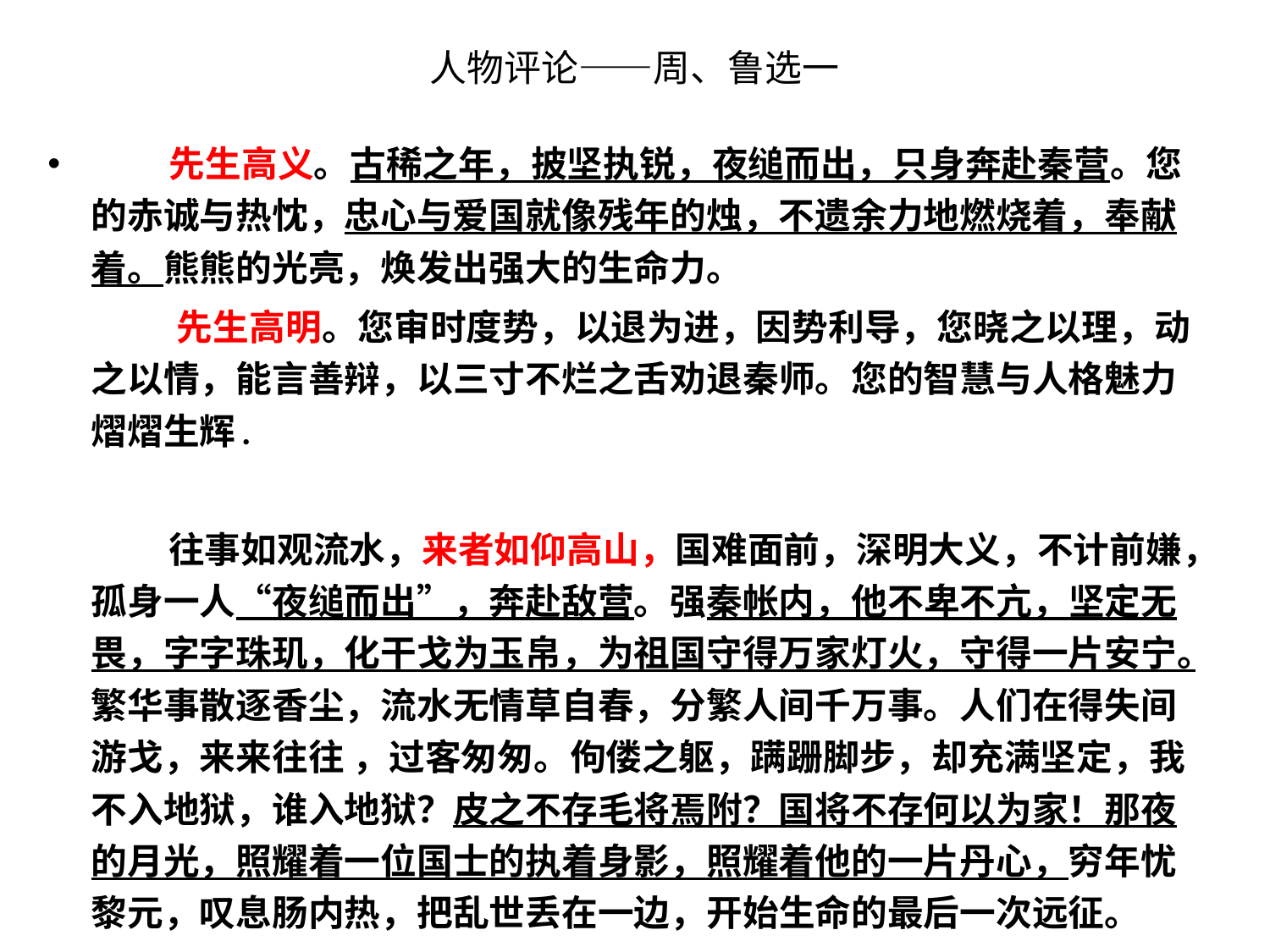

# 人物评论——周、鲁选一
         先生高义。古稀之年，披坚执锐，夜缒而出，只身奔赴秦营。您的赤诚与热忱，忠心与爱国就像残年的烛，不遗余力地燃烧着，奉献着。熊熊的光亮，焕发出强大的生命力。
               先生高明。您审时度势，以退为进，因势利导，您晓之以理，动之以情，能言善辩，以三寸不烂之舌劝退秦师。您的智慧与人格魅力熠熠生辉.

              往事如观流水，来者如仰高山，国难面前，深明大义，不计前嫌，孤身一人“夜缒而出”，奔赴敌营。强秦帐内，他不卑不亢，坚定无畏，字字珠玑，化干戈为玉帛，为祖国守得万家灯火，守得一片安宁。繁华事散逐香尘，流水无情草自春，分繁人间千万事。人们在得失间游戈，来来往往 ，过客匆匆。佝偻之躯，蹒跚脚步，却充满坚定，我不入地狱，谁入地狱？皮之不存毛将焉附？国将不存何以为家！那夜的月光，照耀着一位国士的执着身影，照耀着他的一片丹心，穷年忧黎元，叹息肠内热，把乱世丢在一边，开始生命的最后一次远征。